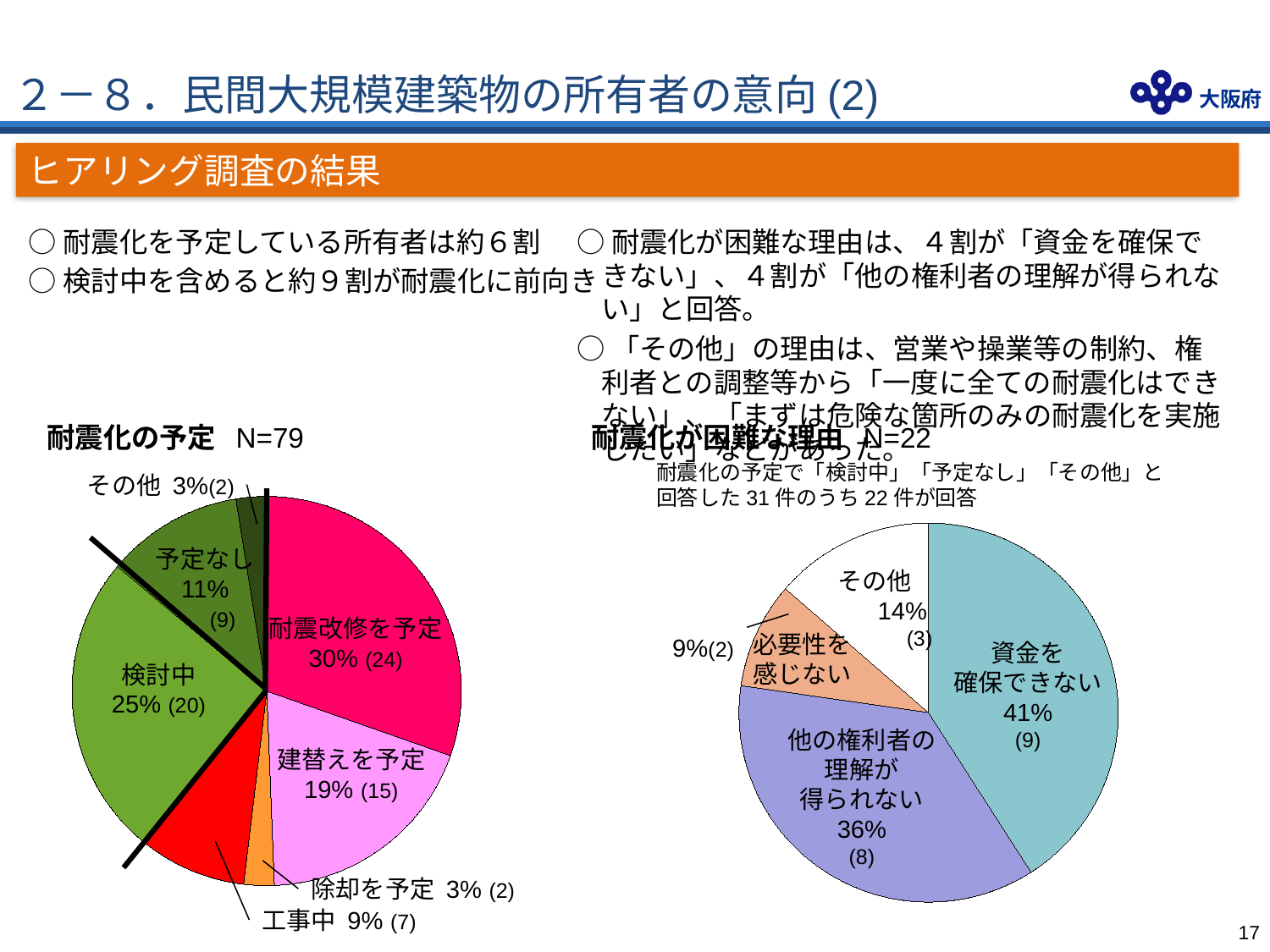

# ２－８．民間大規模建築物の所有者の意向(2)
ヒアリング調査の結果
○耐震化を予定している所有者は約６割
○検討中を含めると約９割が耐震化に前向き
○耐震化が困難な理由は、４割が「資金を確保できない」、４割が「他の権利者の理解が得られない」と回答。
○「その他」の理由は、営業や操業等の制約、権利者との調整等から「一度に全ての耐震化はできない」、「まずは危険な箇所のみの耐震化を実施したい」などがあった。
耐震化の予定
N=79
耐震化が困難な理由
N=22
耐震化の予定で「検討中」「予定なし」「その他」と回答した31件のうち22件が回答
その他 3%(2)

### Chart

| Category | 列1 |
|---|---|
| 1 | 24.0 |
| 2 | 15.0 |
| 3 | 2.0 |
| 工事中 | 7.0 |
| 検討中 | 20.0 |
| 4 | 9.0 |
| その他 | 2.0 |

### Chart

| Category | 売上高 |
|---|---|
| 資金を確保できない | 9.0 |
| 他の権利者の理解が得られない | 8.0 |
| 必要性を感じない | 2.0 |
| その他 | 3.0 |
予定なし
11%
     (9)
その他
　　14%
　　　　(3)
耐震改修を予定
30% (24)
必要性を
感じない
9%(2)
資金を
確保できない
41%
(9)
検討中
25% (20)
他の権利者の
理解が
得られない
36%
(8)
建替えを予定
19% (15)

除却を予定 3% (2)
工事中 9% (7)
17